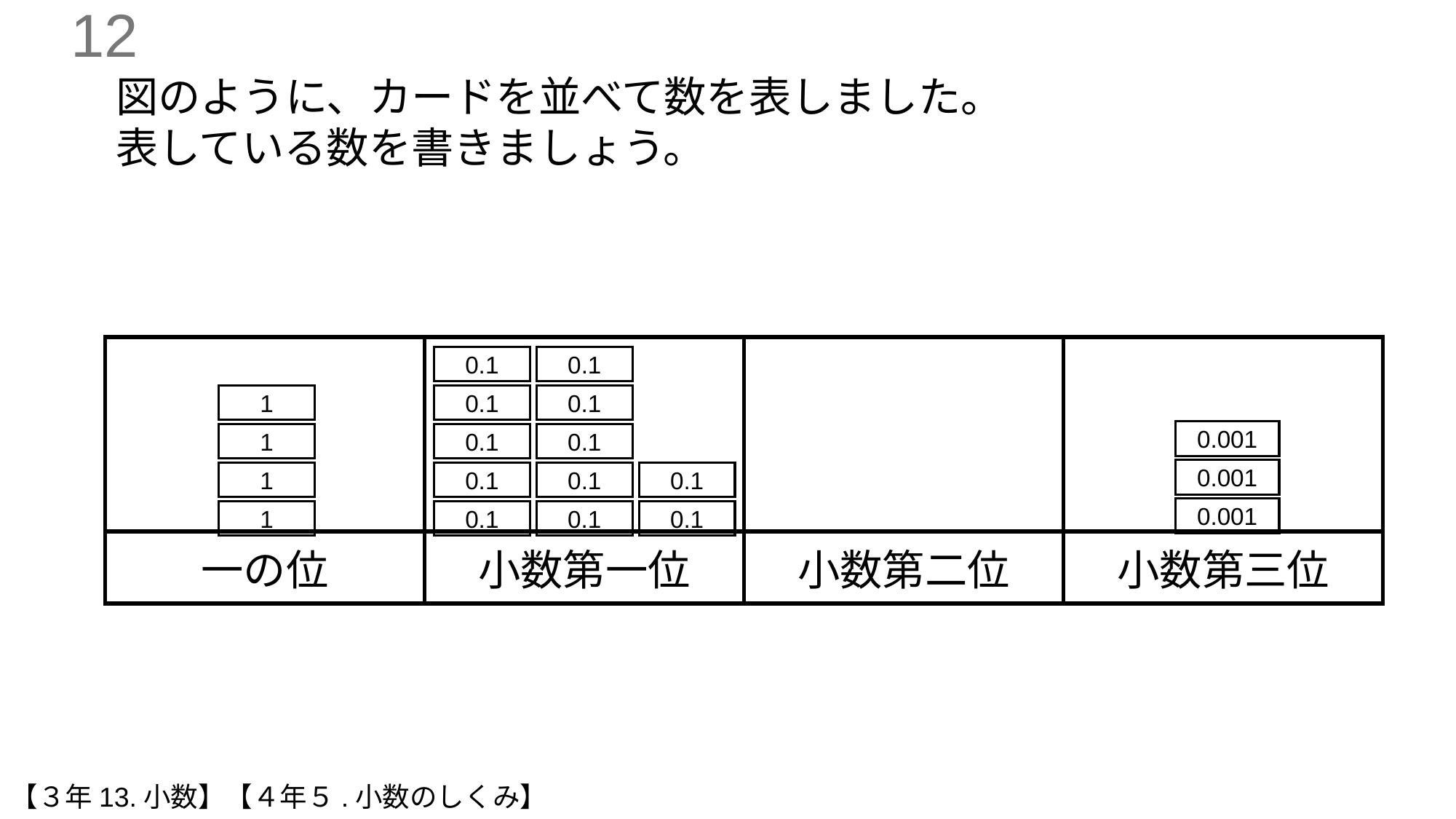

12
図のように、カードを並べて数を表しました。
表している数を書きましょう。
|  |  |  |  |
| --- | --- | --- | --- |
| 一の位 | 小数第一位 | 小数第二位 | 小数第三位 |
0.1
0.1
1
0.1
0.1
0.001
1
0.1
0.1
0.001
1
0.1
0.1
0.1
0.001
1
0.1
0.1
0.1
【３年13.小数】【４年５.小数のしくみ】